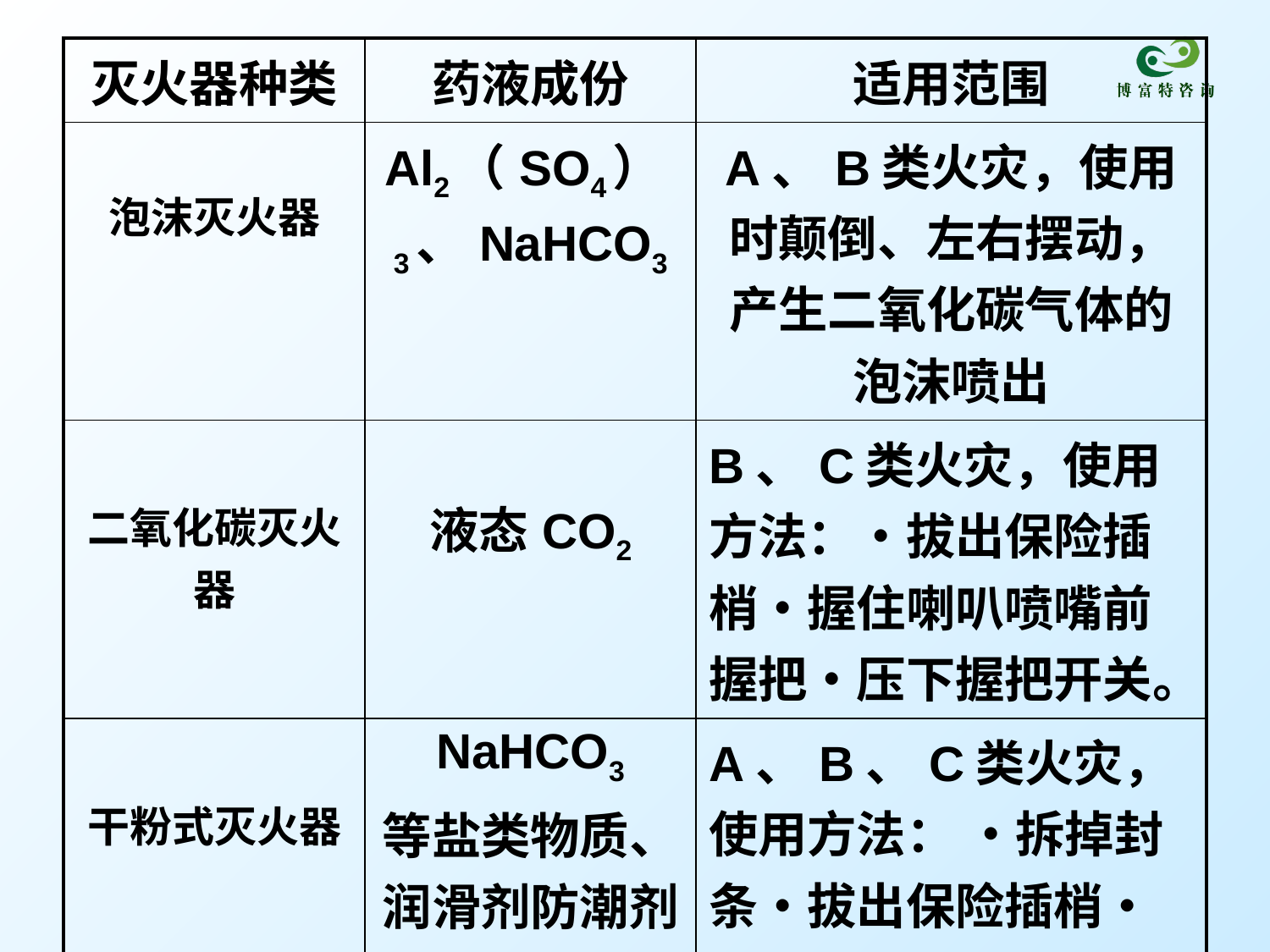

| 灭火器种类 | 药液成份 | 适用范围 |
| --- | --- | --- |
| 泡沫灭火器 | Al2（SO4）3、NaHCO3 | A、B类火灾，使用时颠倒、左右摆动，产生二氧化碳气体的泡沫喷出 |
| 二氧化碳灭火器 | 液态CO2 | B、C类火灾，使用方法：•拔出保险插梢•握住喇叭喷嘴前握把•压下握把开关。 |
| 干粉式灭火器 | NaHCO3 等盐类物质、润滑剂防潮剂 | A、B、C类火灾，使用方法： •拆掉封条•拔出保险插梢•喷嘴管朝，向着火点压下把手。 |